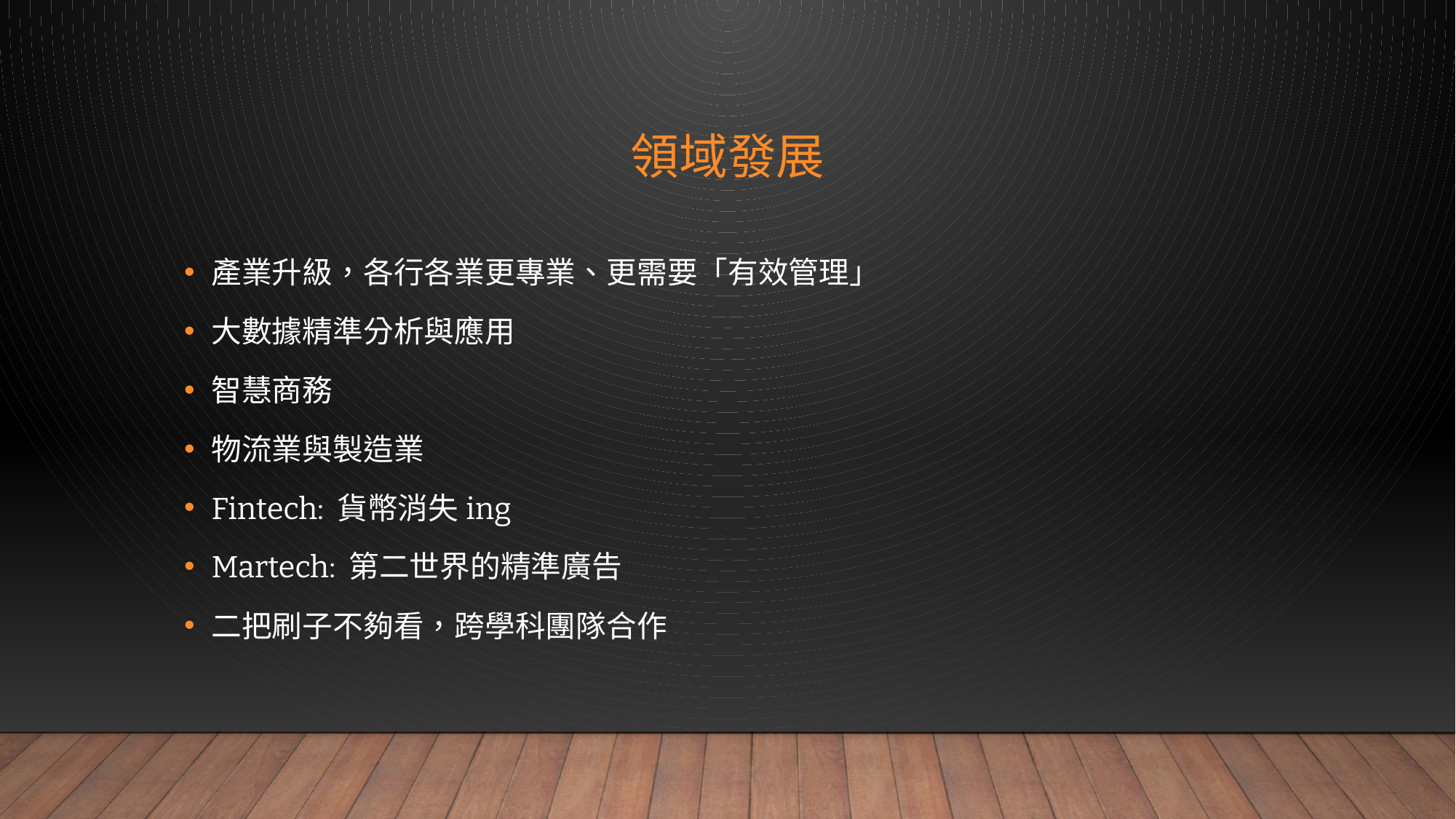

# 領域發展
產業升級，各行各業更專業、更需要「有效管理」
大數據精準分析與應用
智慧商務
物流業與製造業
Fintech: 貨幣消失ing
Martech: 第二世界的精準廣告
二把刷子不夠看，跨學科團隊合作